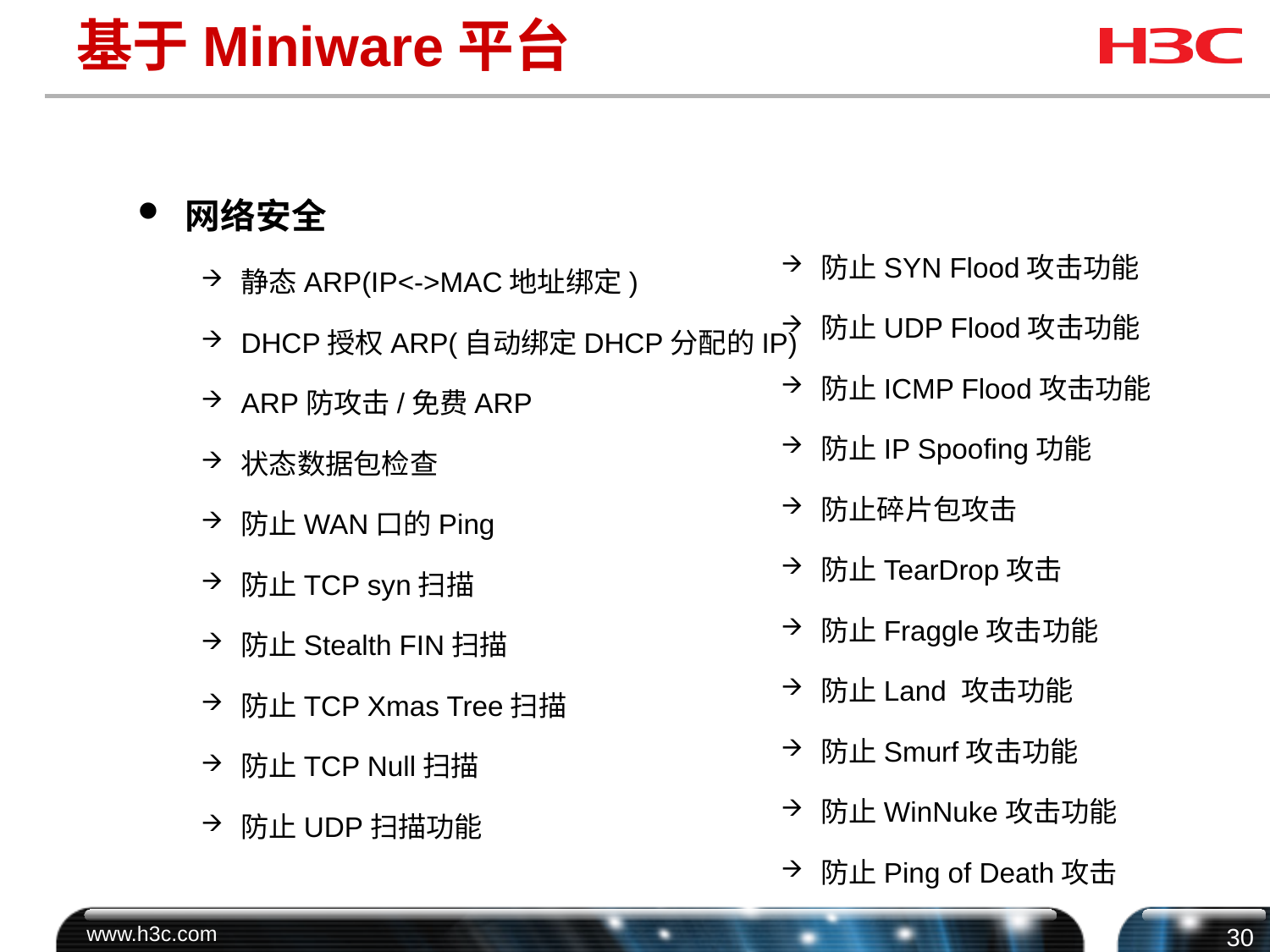

# 基于Miniware平台
网络安全
静态ARP(IP<->MAC地址绑定)
DHCP授权ARP(自动绑定DHCP分配的IP)
ARP防攻击/免费ARP
状态数据包检查
防止WAN口的Ping
防止TCP syn扫描
防止Stealth FIN扫描
防止TCP Xmas Tree扫描
防止TCP Null扫描
防止UDP扫描功能
防止SYN Flood攻击功能
防止UDP Flood攻击功能
防止ICMP Flood攻击功能
防止IP Spoofing功能
防止碎片包攻击
防止TearDrop攻击
防止Fraggle攻击功能
防止Land 攻击功能
防止Smurf攻击功能
防止WinNuke攻击功能
防止Ping of Death攻击